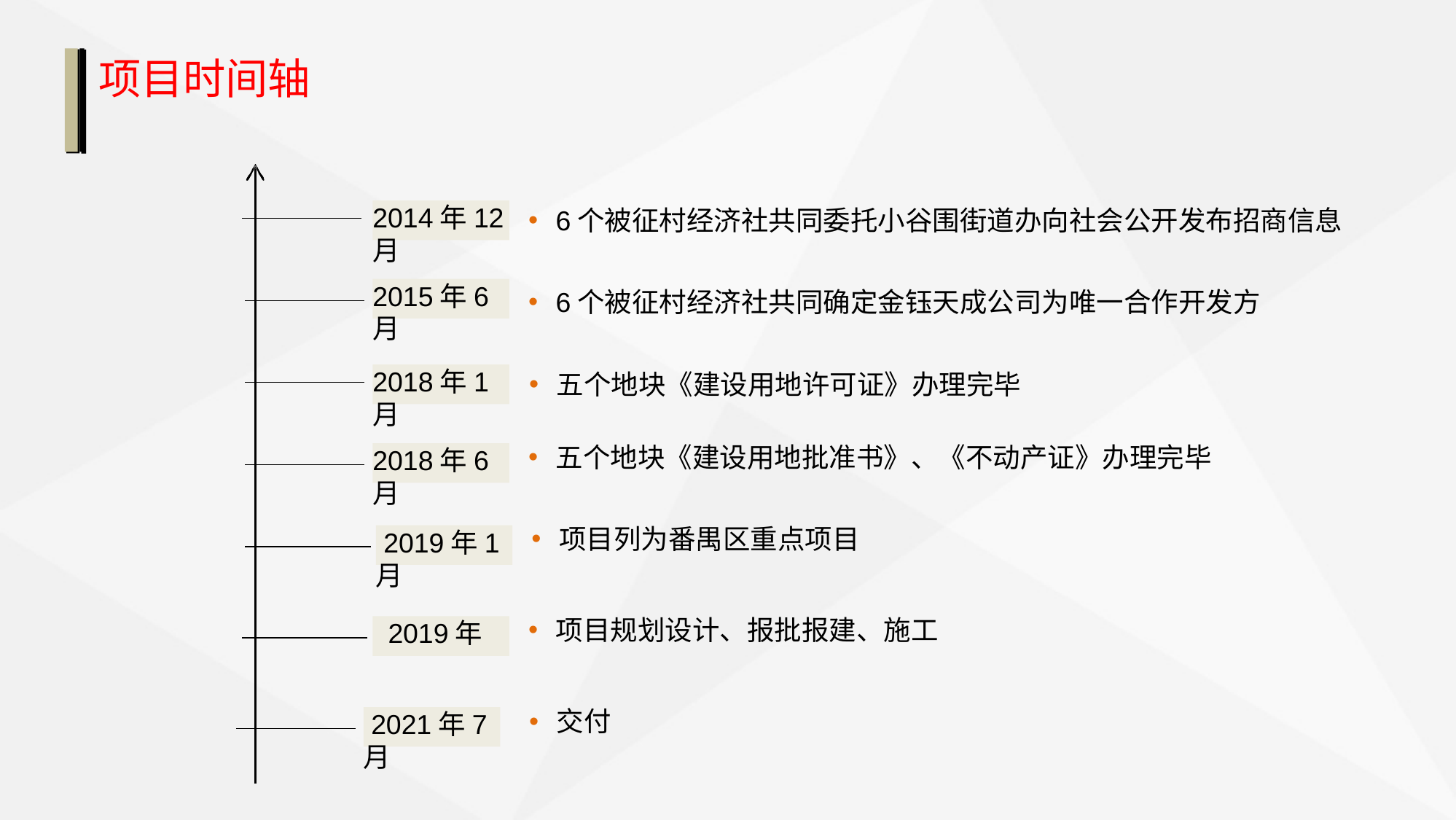

# 项目时间轴

6个被征村经济社共同委托小谷围街道办向社会公开发布招商信息
2014年12月

6个被征村经济社共同确定金钰天成公司为唯一合作开发方
2015年6月

五个地块《建设用地许可证》办理完毕
2018年1月

五个地块《建设用地批准书》、《不动产证》办理完毕
2018年6月

项目列为番禺区重点项目
 2019年1月

项目规划设计、报批报建、施工
  2019年

交付
 2021年7月